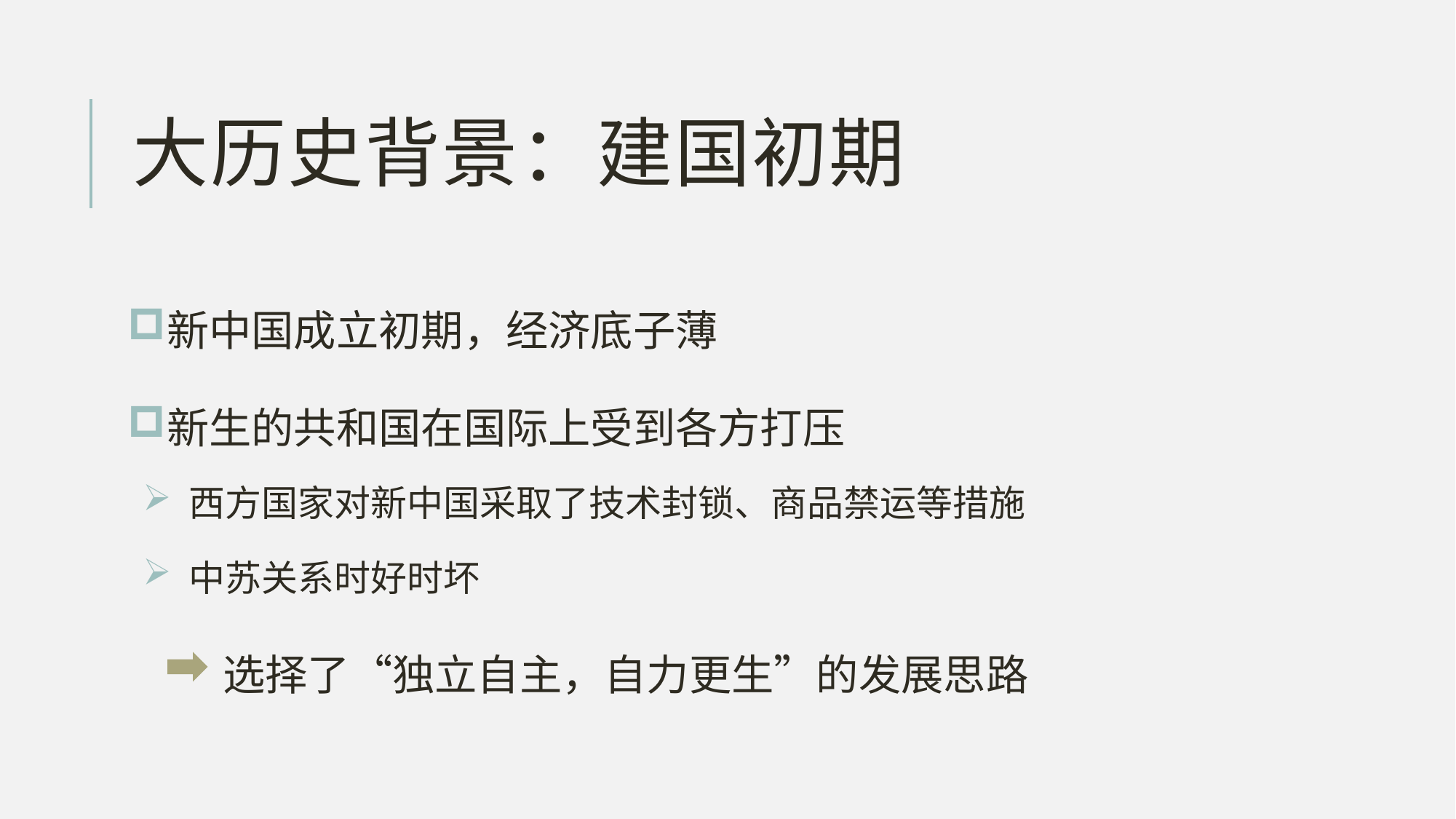

# 大历史背景：建国初期
新中国成立初期，经济底子薄
新生的共和国在国际上受到各方打压
 西方国家对新中国采取了技术封锁、商品禁运等措施
 中苏关系时好时坏
         选择了“独立自主，自力更生”的发展思路